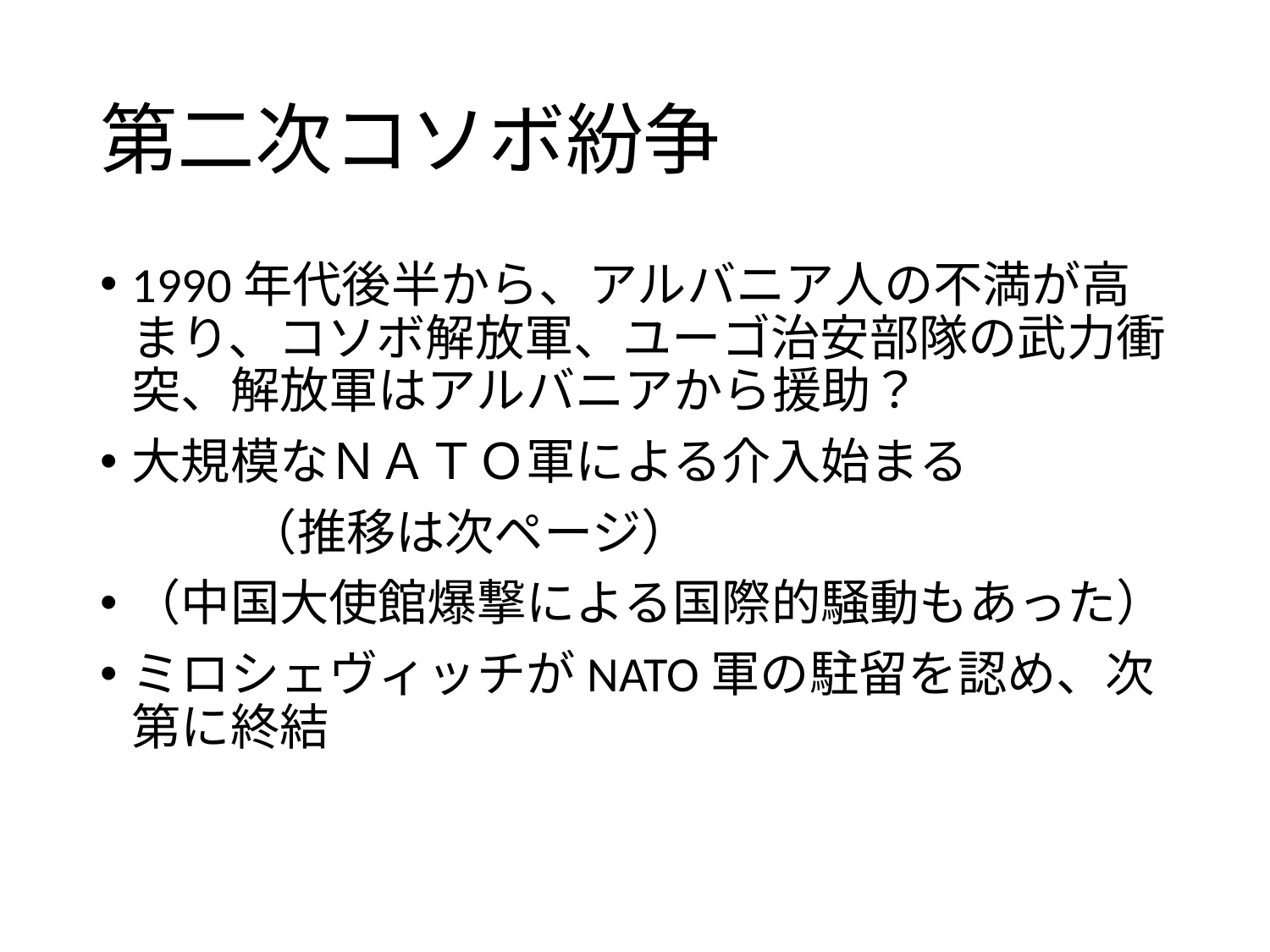

# 第二次コソボ紛争
1990年代後半から、アルバニア人の不満が高まり、コソボ解放軍、ユーゴ治安部隊の武力衝突、解放軍はアルバニアから援助？
大規模なＮＡＴＯ軍による介入始まる
　　　（推移は次ページ）
（中国大使館爆撃による国際的騒動もあった）
ミロシェヴィッチがNATO軍の駐留を認め、次第に終結